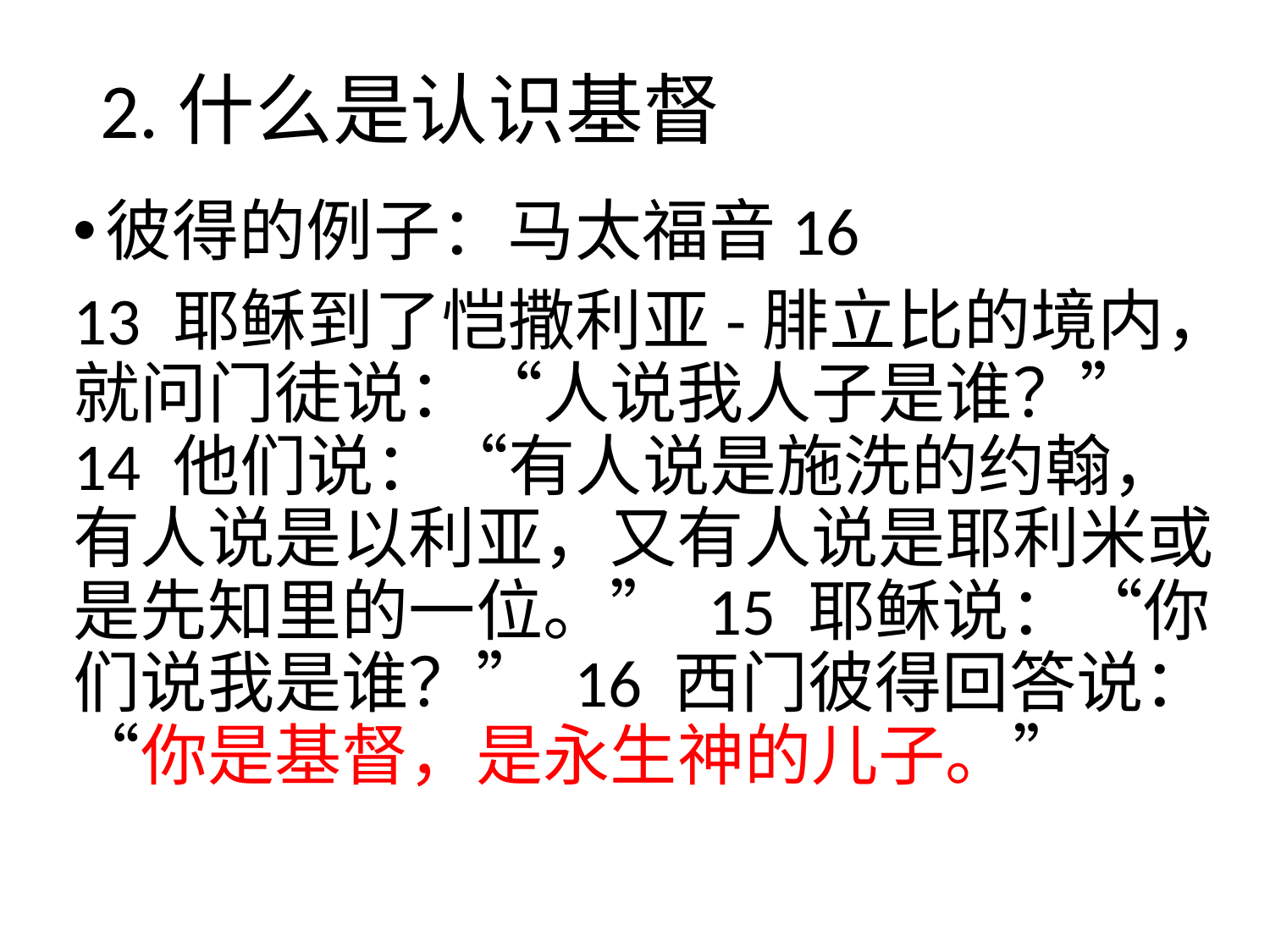

# 2.什么是认识基督
彼得的例子：马太福音16
13 耶稣到了恺撒利亚-腓立比的境内，就问门徒说：“人说我人子是谁？” 14 他们说：“有人说是施洗的约翰，有人说是以利亚，又有人说是耶利米或是先知里的一位。” 15 耶稣说：“你们说我是谁？” 16 西门彼得回答说：“你是基督，是永生神的儿子。”